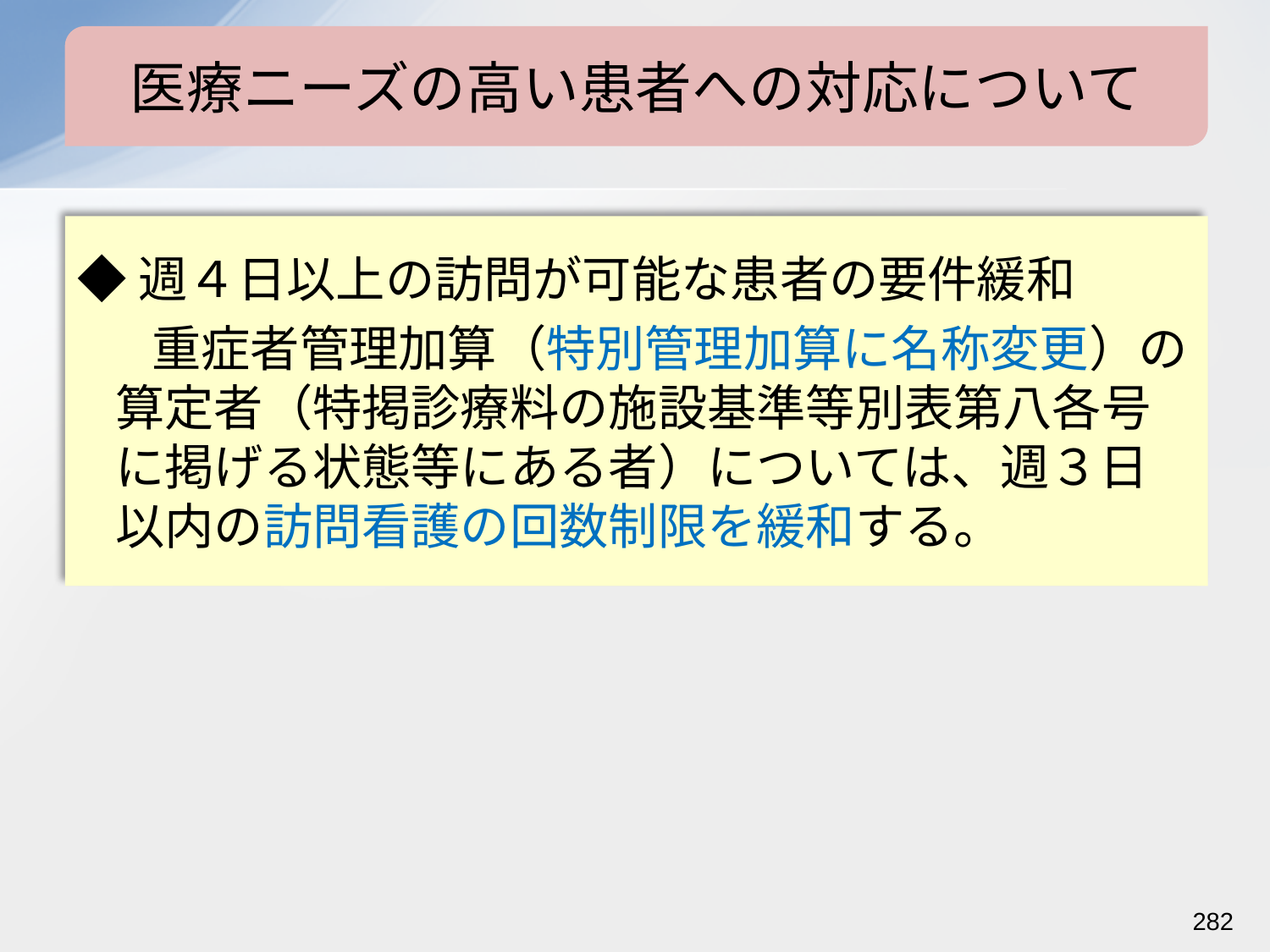

医療ニーズの高い患者への対応について
◆週４日以上の訪問が可能な患者の要件緩和
重症者管理加算（特別管理加算に名称変更）の算定者（特掲診療料の施設基準等別表第八各号に掲げる状態等にある者）については、週３日以内の訪問看護の回数制限を緩和する。
282